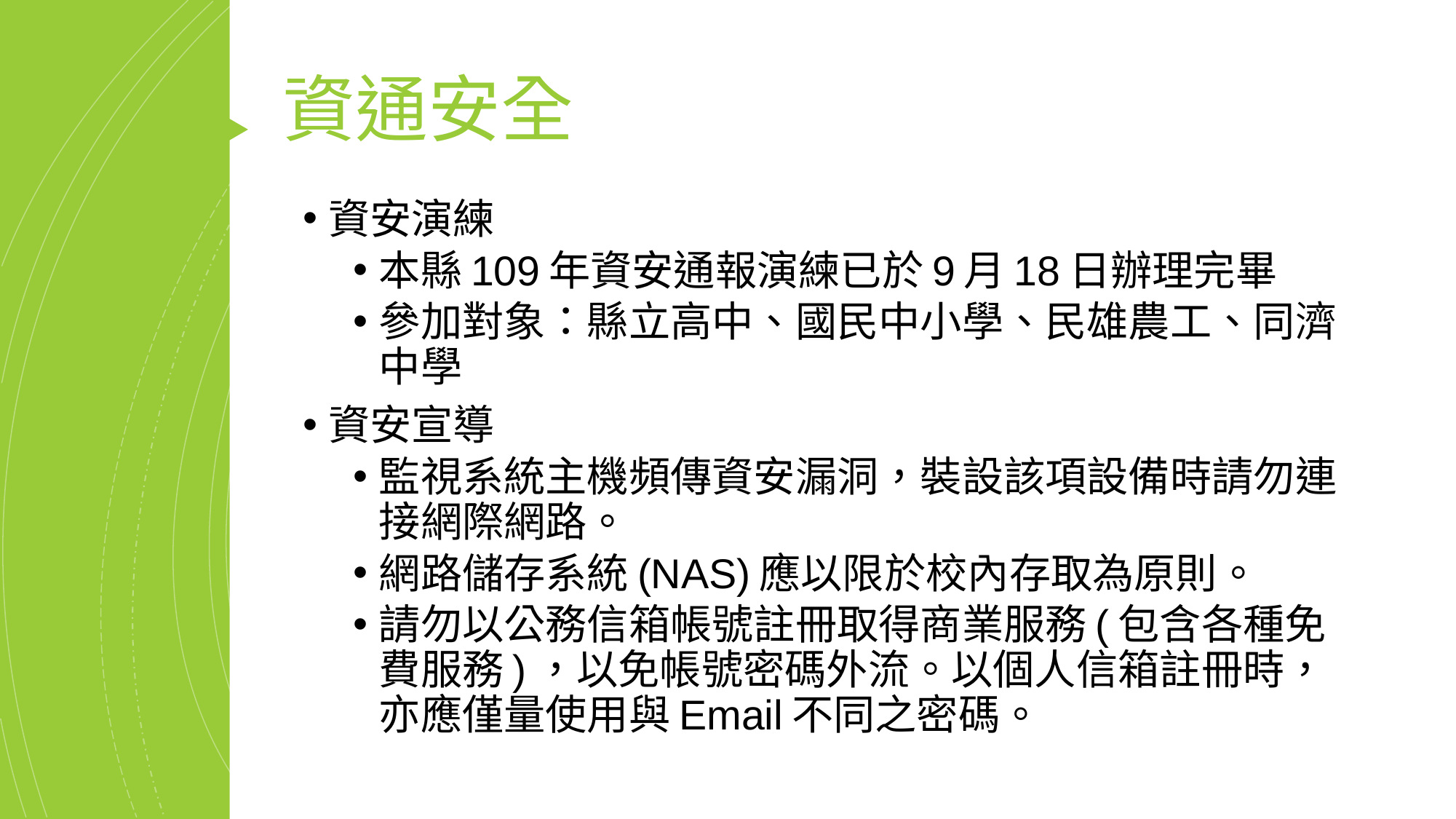

# 資通安全

資安演練
本縣109年資安通報演練已於9月18日辦理完畢
參加對象：縣立高中、國民中小學、民雄農工、同濟中學
資安宣導
監視系統主機頻傳資安漏洞，裝設該項設備時請勿連接網際網路。
網路儲存系統(NAS)應以限於校內存取為原則。
請勿以公務信箱帳號註冊取得商業服務(包含各種免費服務)，以免帳號密碼外流。以個人信箱註冊時，亦應僅量使用與Email不同之密碼。